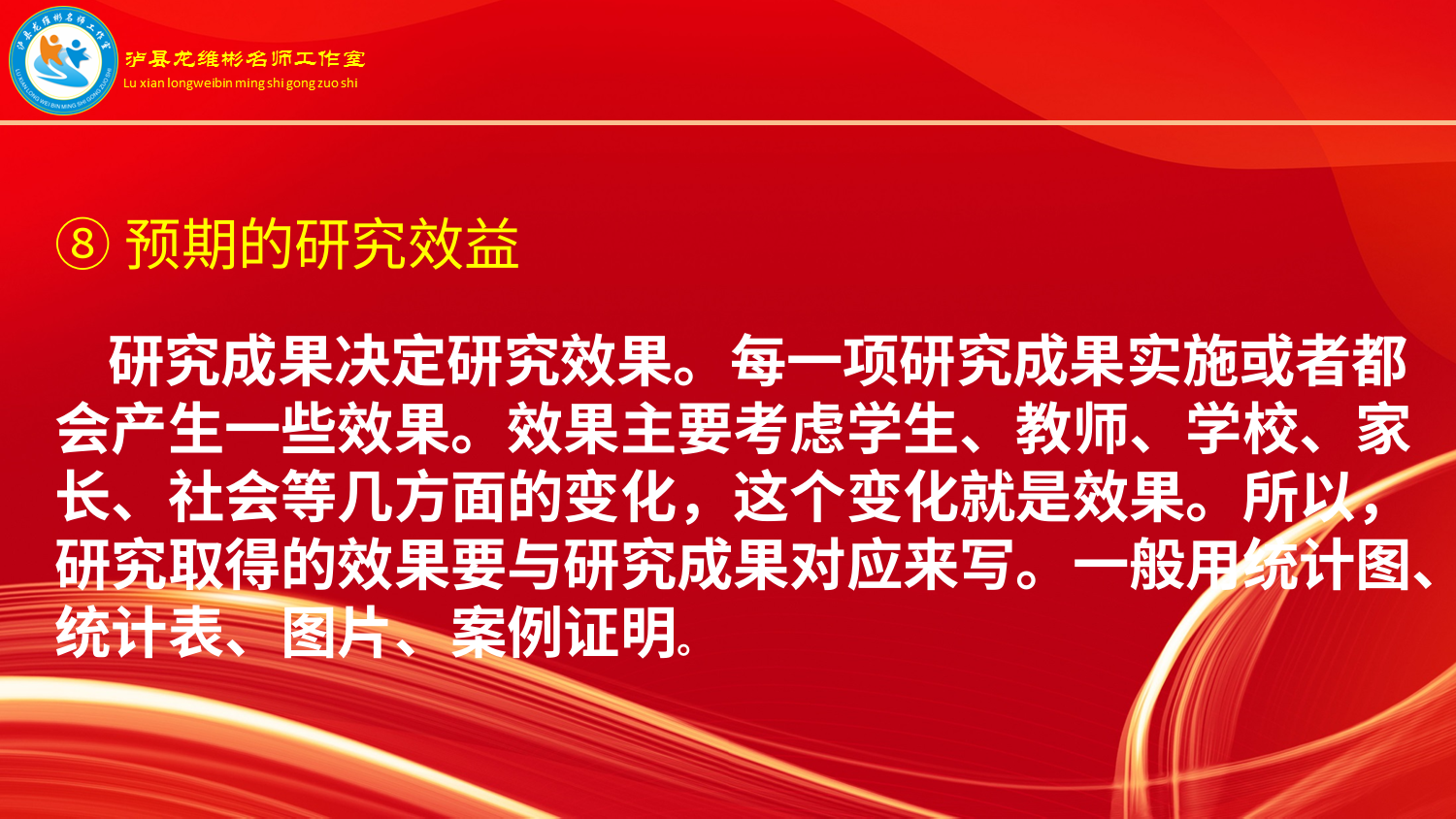

⑧预期的研究效益

    研究成果决定研究效果。每一项研究成果实施或者都会产生一些效果。效果主要考虑学生、教师、学校、家长、社会等几方面的变化，这个变化就是效果。所以，研究取得的效果要与研究成果对应来写。一般用统计图、统计表、图片、案例证明。